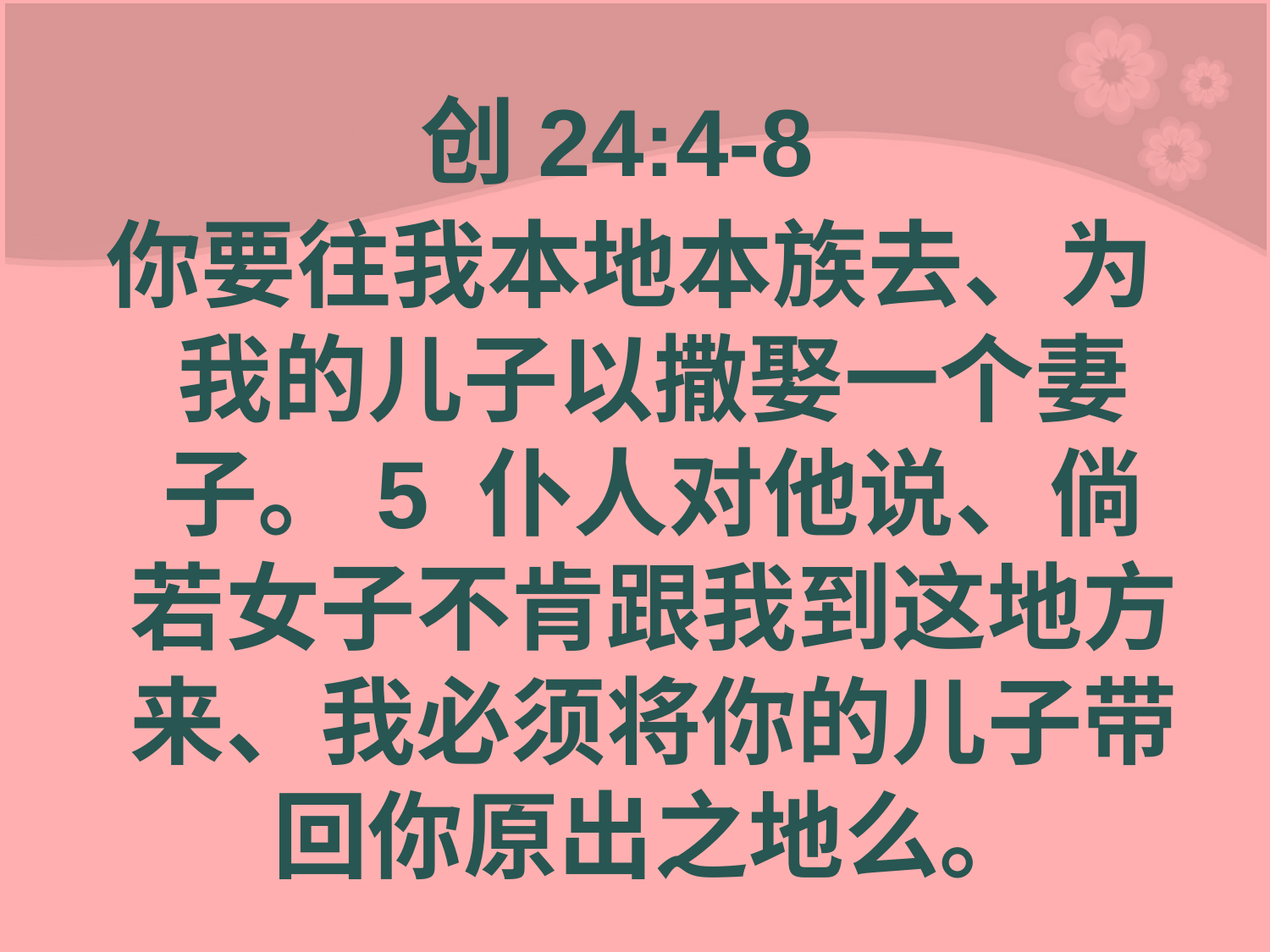

创24:4-8
你要往我本地本族去、为我的儿子以撒娶一个妻子。5 仆人对他说、倘若女子不肯跟我到这地方来、我必须将你的儿子带回你原出之地么。